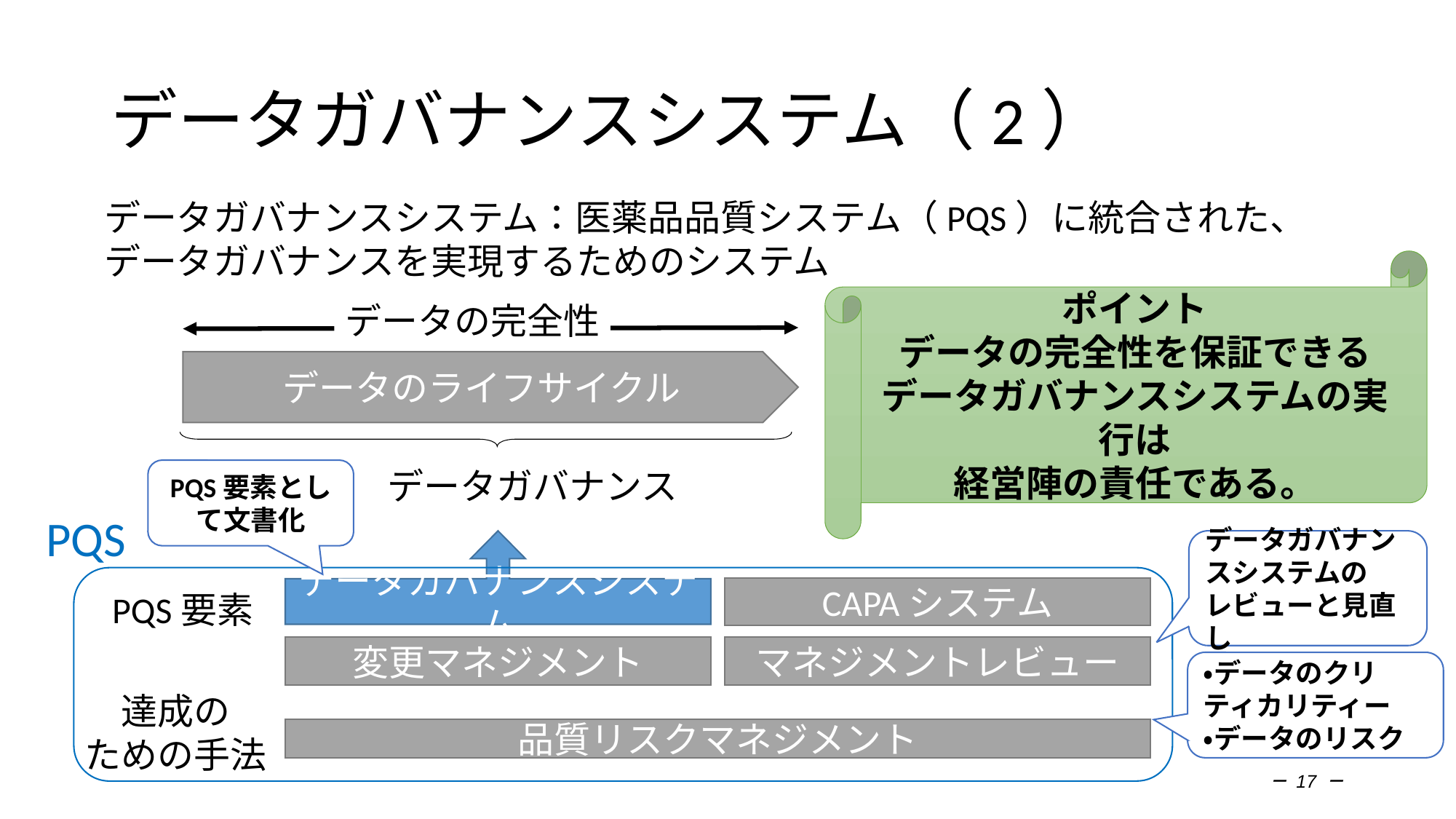

# データガバナンスシステム（2）

データガバナンスシステム：医薬品品質システム（PQS）に統合された、データガバナンスを実現するためのシステム
ポイント
データの完全性を保証できるデータガバナンスシステムの実行は
経営陣の責任である。
データの完全性
データのライフサイクル
データガバナンス
PQS要素として文書化
PQS
データガバナンスシステム
データガバナンスシステムの
レビューと見直し

CAPAシステム
PQS要素
変更マネジメント
マネジメントレビュー
・データのクリティカリティー
・データのリスク
達成の
ための手法
品質リスクマネジメント
－ 17 －